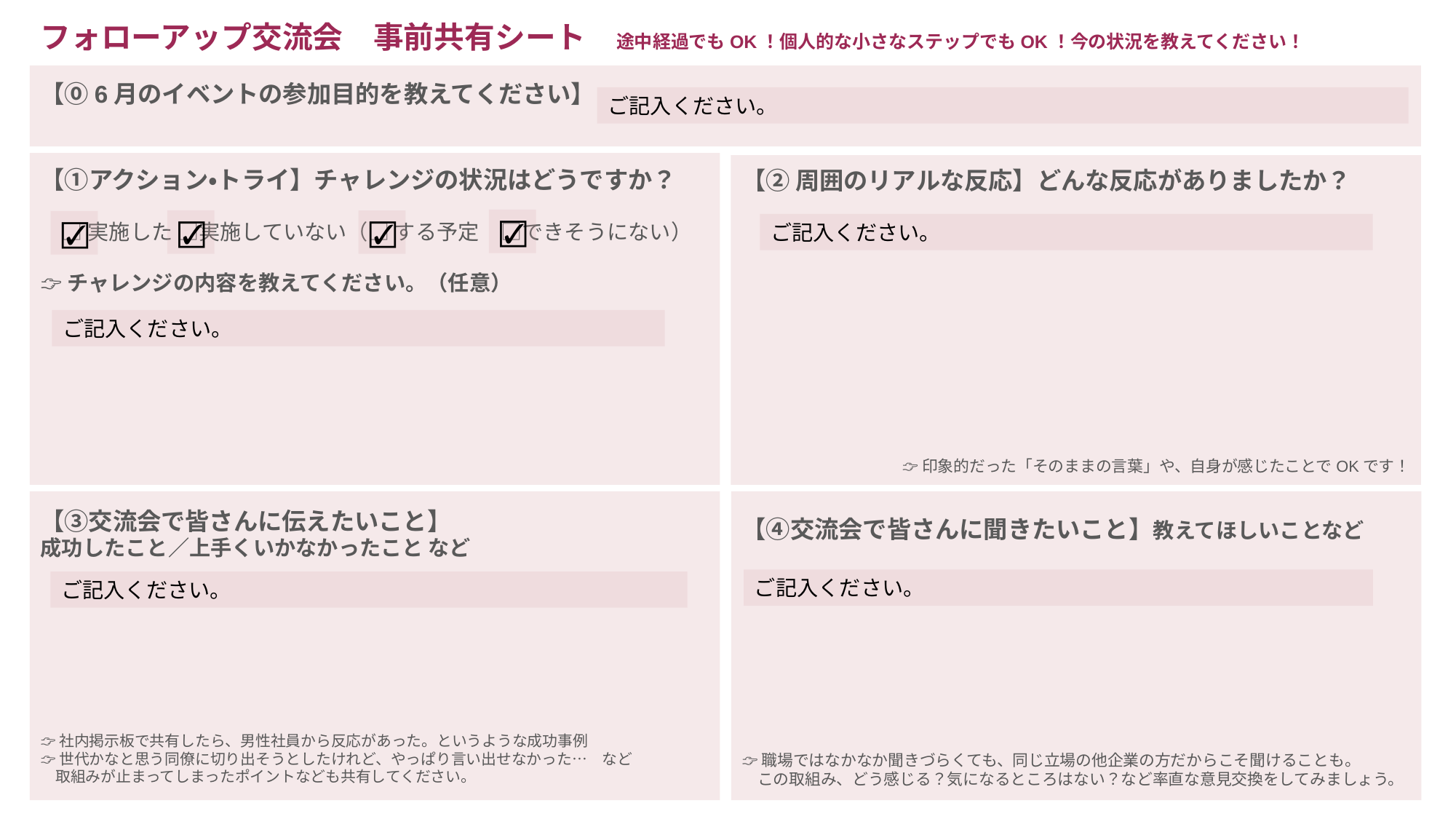

ご記入ください。
☑
☑
☑
☑
ご記入ください。
ご記入ください。
ご記入ください。
ご記入ください。